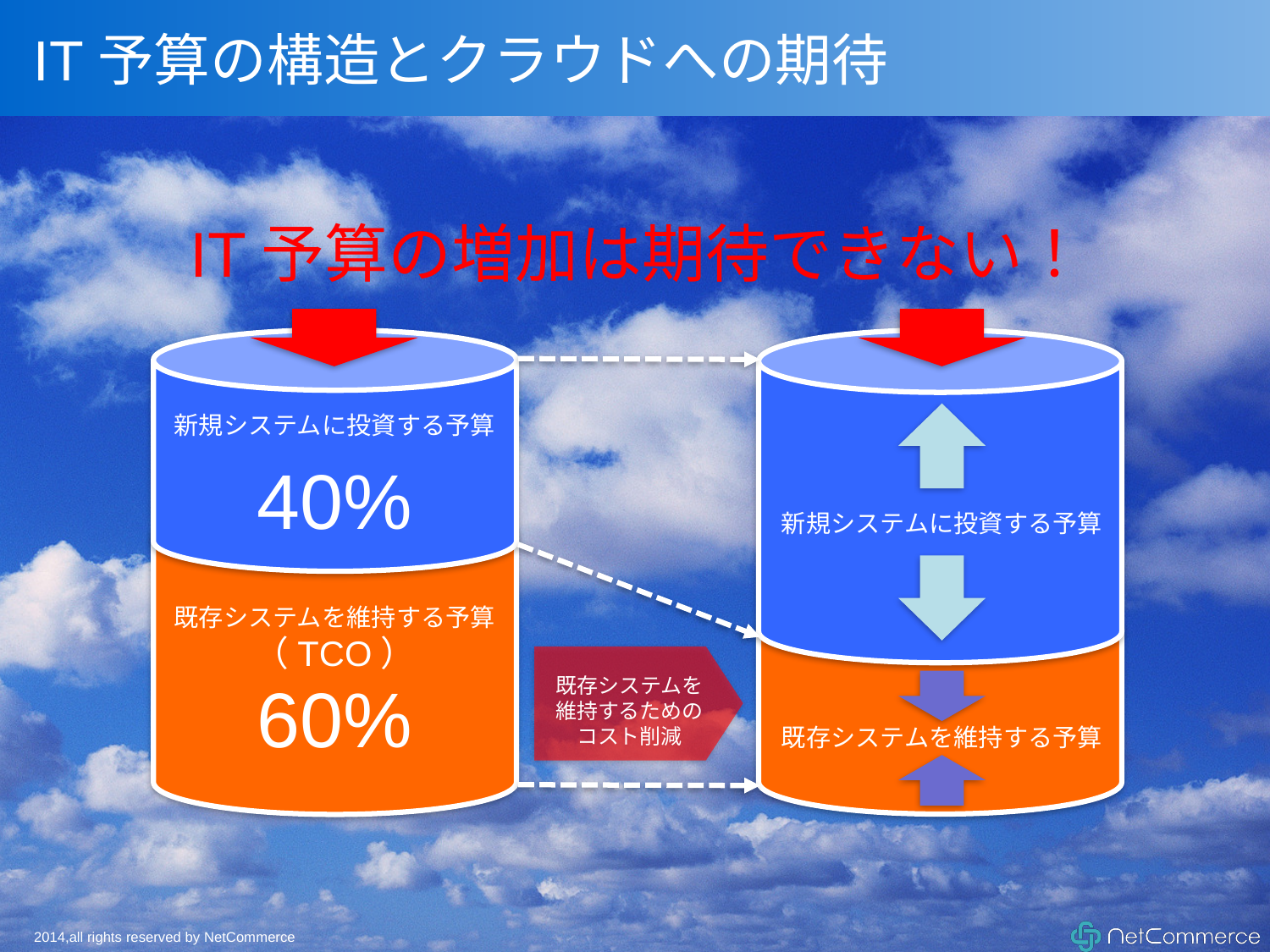

# IT予算の構造とクラウドへの期待
IT予算の増加は期待できない！

新規システムに投資する予算
40%

既存システムを維持する予算
（TCO）
60%

新規システムに投資する予算

既存システムを維持する予算

既存システムを
維持するための
コスト削減